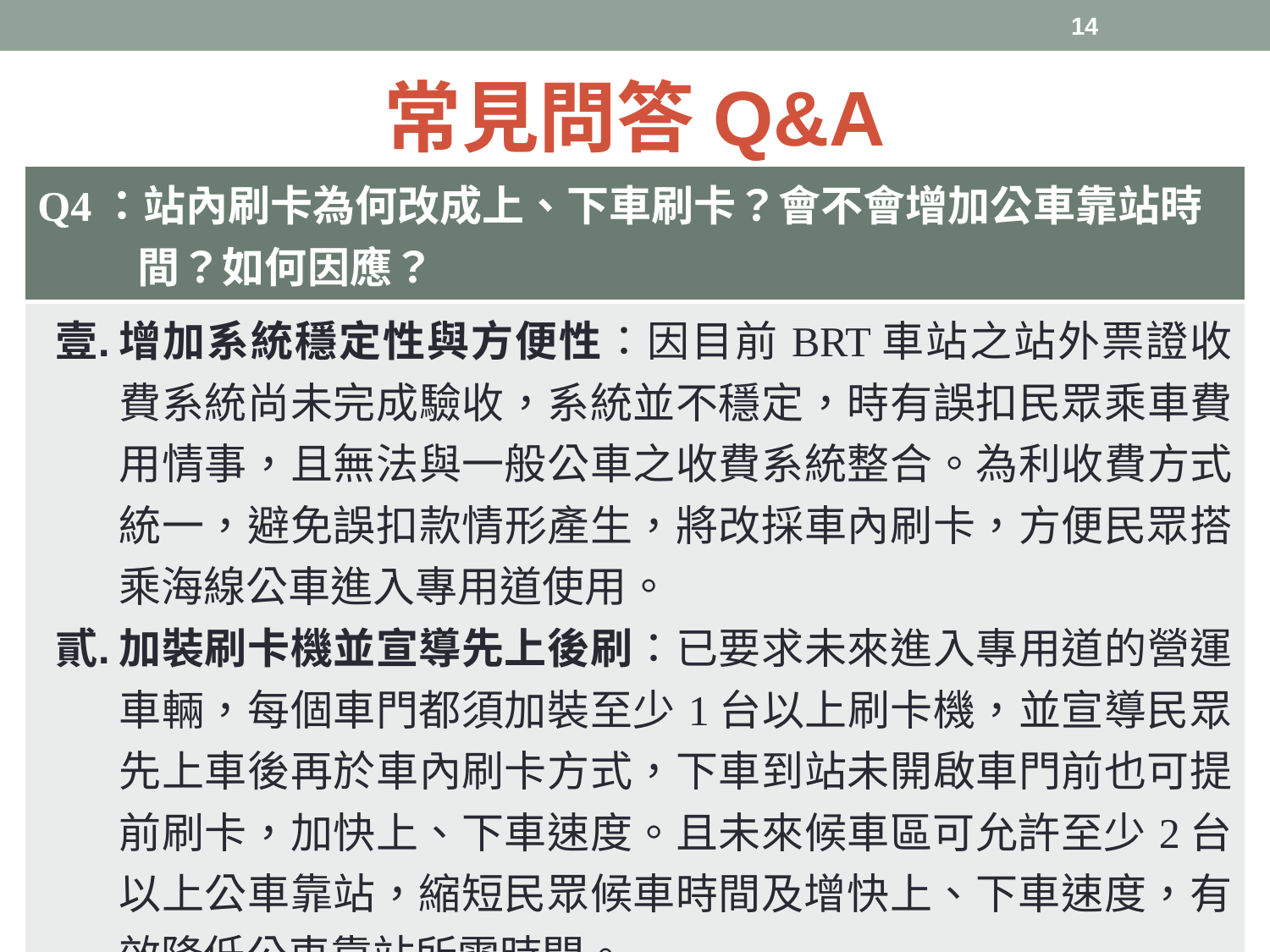

14
# 常見問答Q&A
| Q4：站內刷卡為何改成上、下車刷卡？會不會增加公車靠站時間？如何因應？ |
| --- |
| 增加系統穩定性與方便性：因目前BRT車站之站外票證收費系統尚未完成驗收，系統並不穩定，時有誤扣民眾乘車費用情事，且無法與一般公車之收費系統整合。為利收費方式統一，避免誤扣款情形產生，將改採車內刷卡，方便民眾搭乘海線公車進入專用道使用。 加裝刷卡機並宣導先上後刷：已要求未來進入專用道的營運車輛，每個車門都須加裝至少1台以上刷卡機，並宣導民眾先上車後再於車內刷卡方式，下車到站未開啟車門前也可提前刷卡，加快上、下車速度。且未來候車區可允許至少2台以上公車靠站，縮短民眾候車時間及增快上、下車速度，有效降低公車靠站所需時間。 |